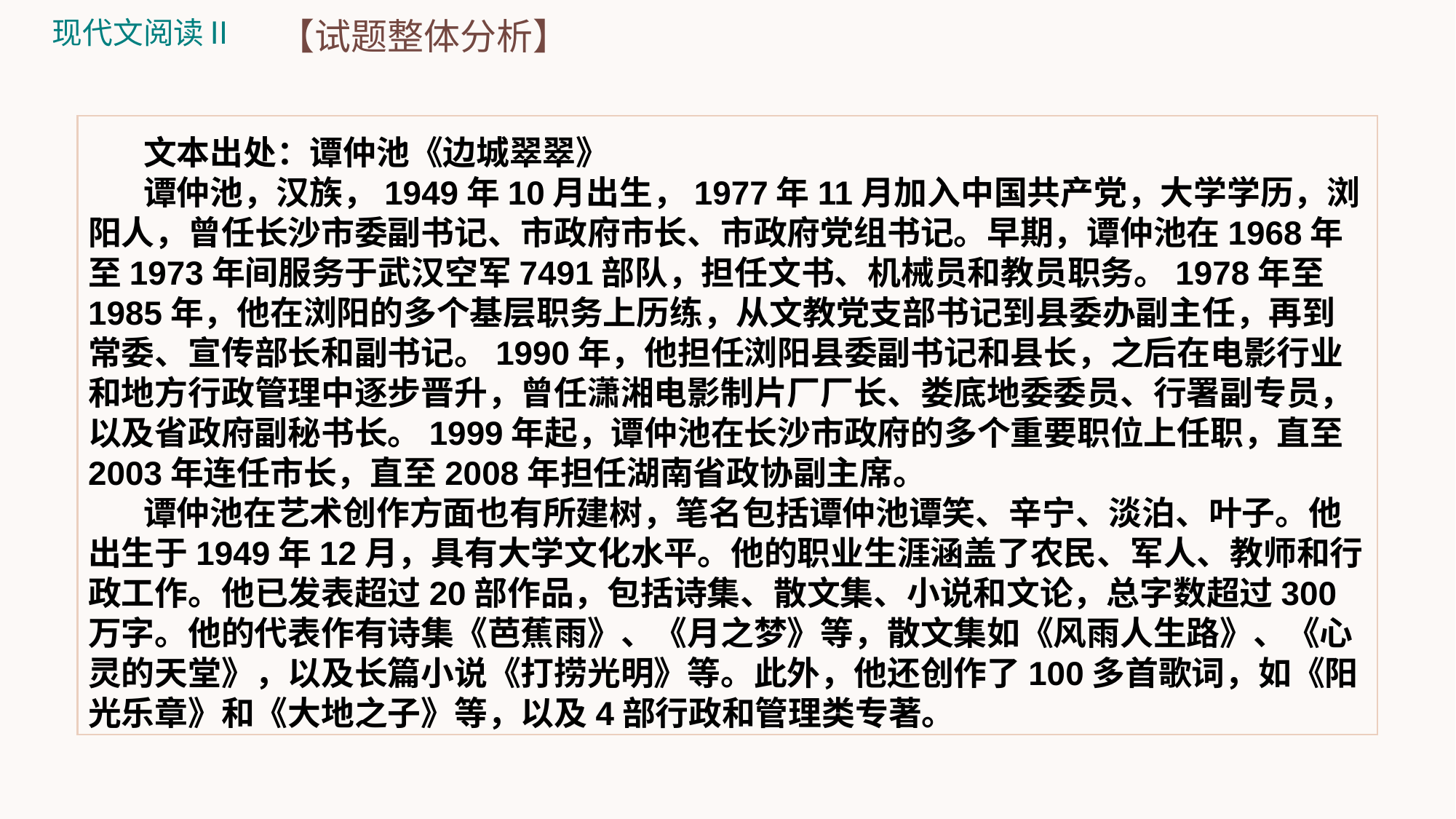

现代文阅读Ⅱ
【试题整体分析】

  文本出处：谭仲池《边城翠翠》
  谭仲池，汉族，1949年10月出生，1977年11月加入中国共产党，大学学历，浏阳人，曾任长沙市委副书记、市政府市长、市政府党组书记。早期，谭仲池在1968年至1973年间服务于武汉空军7491部队，担任文书、机械员和教员职务。1978年至1985年，他在浏阳的多个基层职务上历练，从文教党支部书记到县委办副主任，再到常委、宣传部长和副书记。1990年，他担任浏阳县委副书记和县长，之后在电影行业和地方行政管理中逐步晋升，曾任潇湘电影制片厂厂长、娄底地委委员、行署副专员，以及省政府副秘书长。1999年起，谭仲池在长沙市政府的多个重要职位上任职，直至2003年连任市长，直至2008年担任湖南省政协副主席。
  谭仲池在艺术创作方面也有所建树，笔名包括谭仲池谭笑、辛宁、淡泊、叶子。他出生于1949年12月，具有大学文化水平。他的职业生涯涵盖了农民、军人、教师和行政工作。他已发表超过20部作品，包括诗集、散文集、小说和文论，总字数超过300万字。他的代表作有诗集《芭蕉雨》、《月之梦》等，散文集如《风雨人生路》、《心灵的天堂》，以及长篇小说《打捞光明》等。此外，他还创作了100多首歌词，如《阳光乐章》和《大地之子》等，以及4部行政和管理类专著。